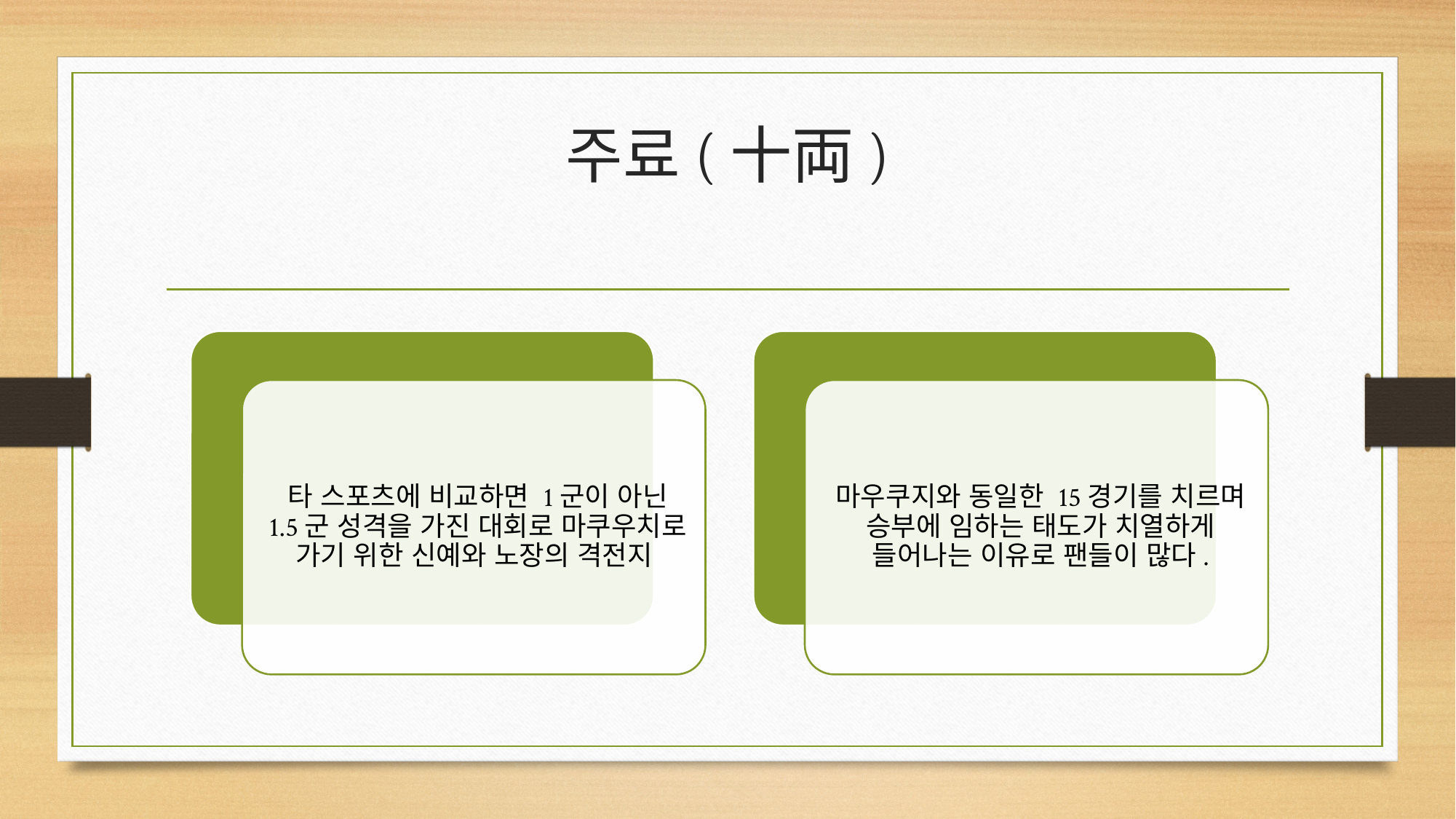

# 주료(十両)
타 스포츠에 비교하면 1군이 아닌 1.5군 성격을 가진 대회로 마쿠우치로 가기 위한 신예와 노장의 격전지
마우쿠지와 동일한 15경기를 치르며 승부에 임하는 태도가 치열하게 들어나는 이유로 팬들이 많다.